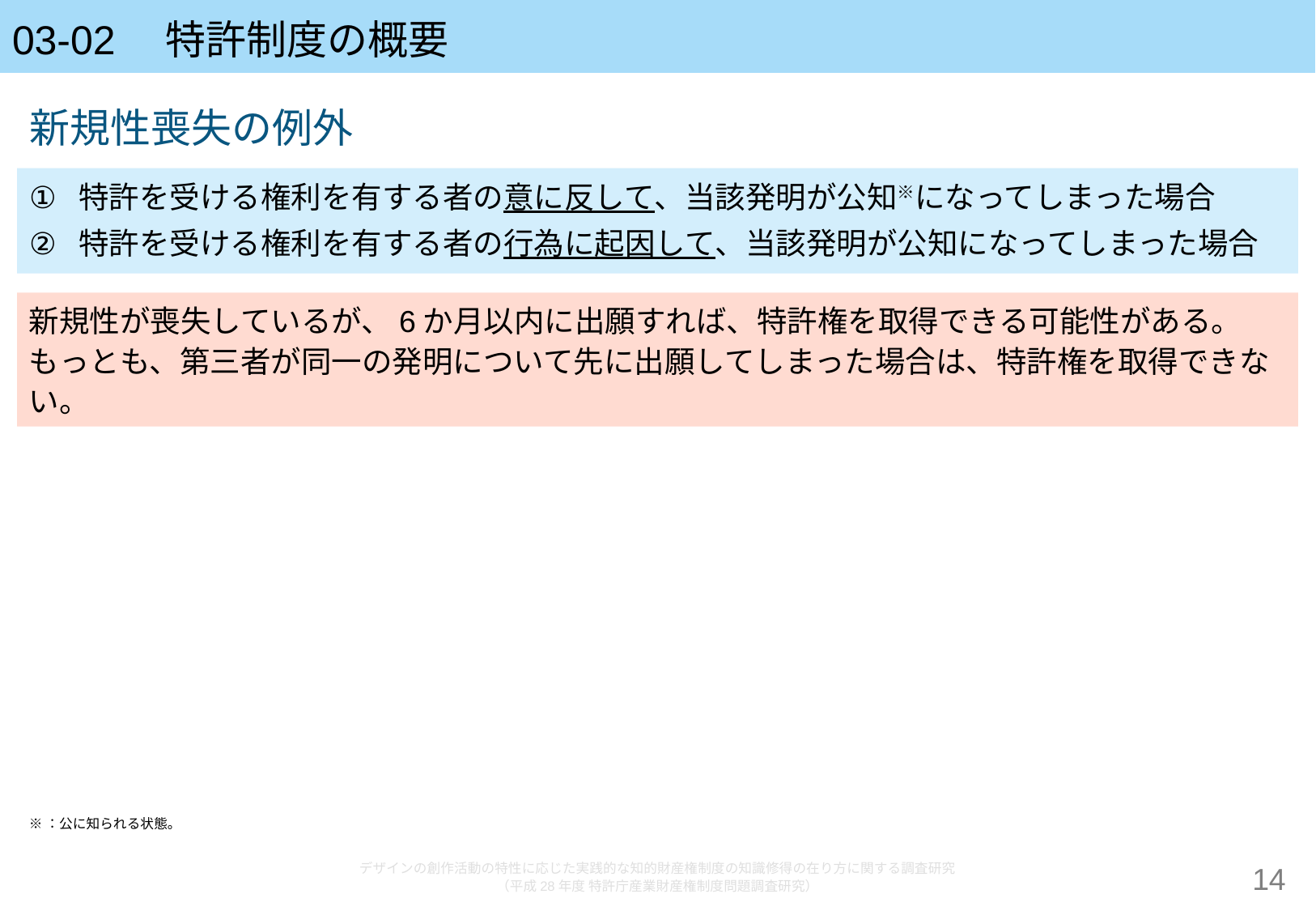

# 03-02　特許制度の概要
新規性喪失の例外
特許を受ける権利を有する者の意に反して、当該発明が公知※になってしまった場合
特許を受ける権利を有する者の行為に起因して、当該発明が公知になってしまった場合
新規性が喪失しているが、6か月以内に出願すれば、特許権を取得できる可能性がある。
もっとも、第三者が同一の発明について先に出願してしまった場合は、特許権を取得できない。
※：公に知られる状態。
デザインの創作活動の特性に応じた実践的な知的財産権制度の知識修得の在り方に関する調査研究
（平成28年度 特許庁産業財産権制度問題調査研究）
14